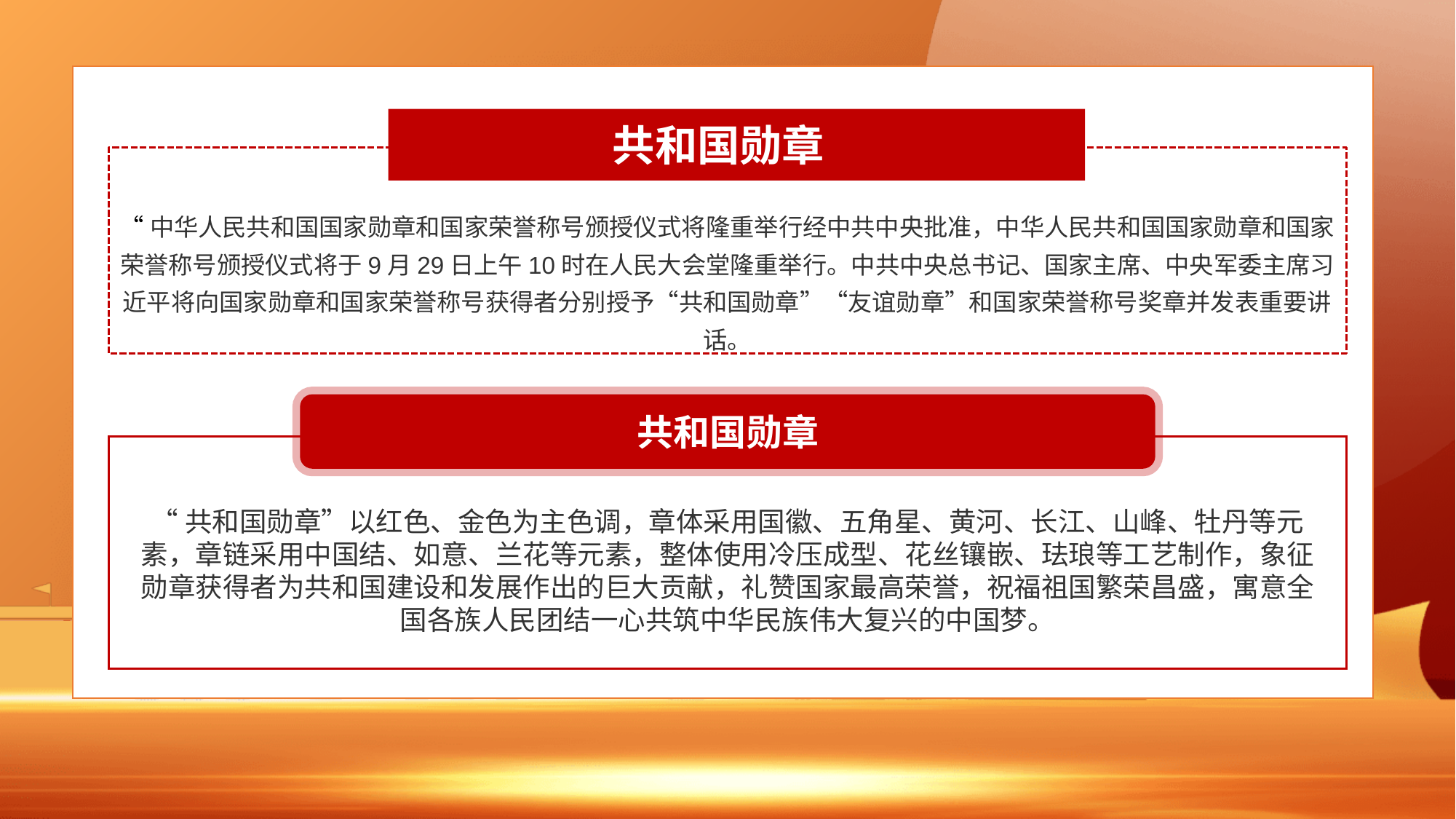

共和国勋章

“中华人民共和国国家勋章和国家荣誉称号颁授仪式将隆重举行经中共中央批准，中华人民共和国国家勋章和国家荣誉称号颁授仪式将于9月29日上午10时在人民大会堂隆重举行。中共中央总书记、国家主席、中央军委主席习近平将向国家勋章和国家荣誉称号获得者分别授予“共和国勋章”“友谊勋章”和国家荣誉称号奖章并发表重要讲话。

共和国勋章

“共和国勋章”以红色、金色为主色调，章体采用国徽、五角星、黄河、长江、山峰、牡丹等元素，章链采用中国结、如意、兰花等元素，整体使用冷压成型、花丝镶嵌、珐琅等工艺制作，象征勋章获得者为共和国建设和发展作出的巨大贡献，礼赞国家最高荣誉，祝福祖国繁荣昌盛，寓意全国各族人民团结一心共筑中华民族伟大复兴的中国梦。